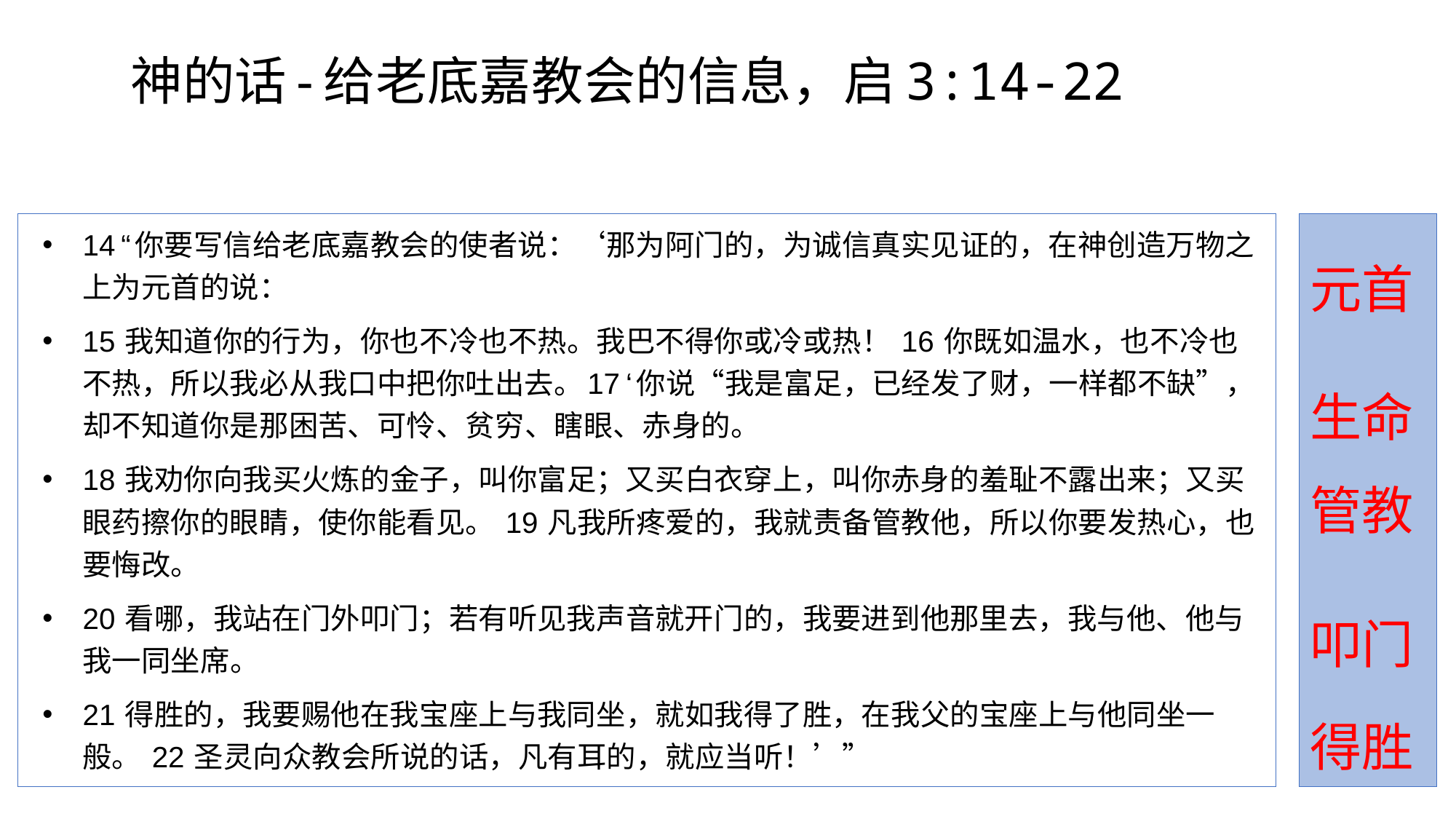

# 神的话-给老底嘉教会的信息，启3:14-22
14 “你要写信给老底嘉教会的使者说：‘那为阿门的，为诚信真实见证的，在神创造万物之上为元首的说：
15 我知道你的行为，你也不冷也不热。我巴不得你或冷或热！ 16 你既如温水，也不冷也不热，所以我必从我口中把你吐出去。17 ‘你说“我是富足，已经发了财，一样都不缺”，却不知道你是那困苦、可怜、贫穷、瞎眼、赤身的。
18 我劝你向我买火炼的金子，叫你富足；又买白衣穿上，叫你赤身的羞耻不露出来；又买眼药擦你的眼睛，使你能看见。 19 凡我所疼爱的，我就责备管教他，所以你要发热心，也要悔改。
20 看哪，我站在门外叩门；若有听见我声音就开门的，我要进到他那里去，我与他、他与我一同坐席。
21 得胜的，我要赐他在我宝座上与我同坐，就如我得了胜，在我父的宝座上与他同坐一般。 22 圣灵向众教会所说的话，凡有耳的，就应当听！’”
元首
生命管教
叩门
得胜